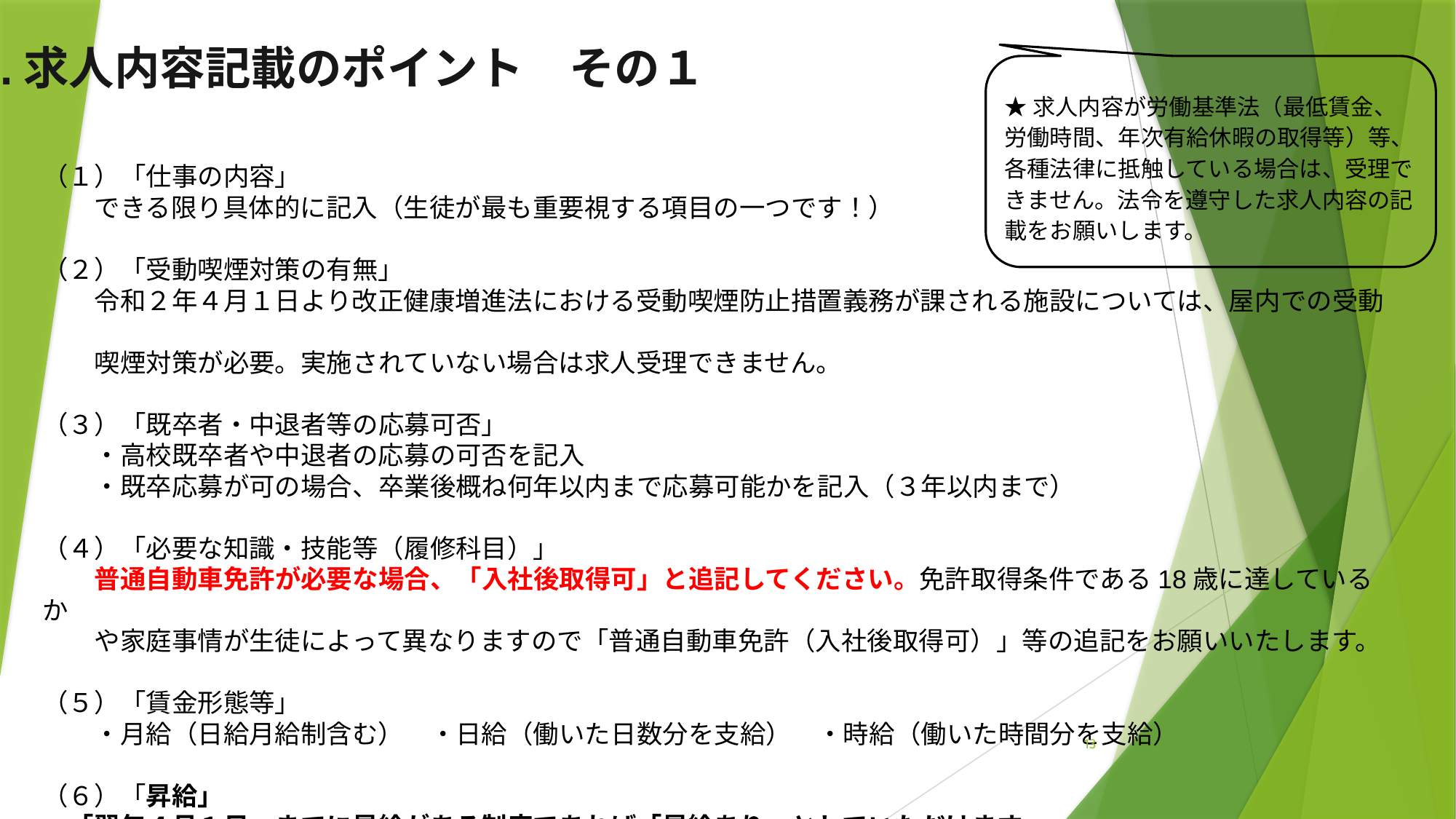

３-４.求人内容記載のポイント　その１

★求人内容が労働基準法（最低賃金、労働時間、年次有給休暇の取得等）等、各種法律に抵触している場合は、受理できません。法令を遵守した求人内容の記載をお願いします。

（１）「仕事の内容」
　　できる限り具体的に記入（生徒が最も重要視する項目の一つです！）

（２）「受動喫煙対策の有無」
　　令和２年４月１日より改正健康増進法における受動喫煙防止措置義務が課される施設については、屋内での受動
　　喫煙対策が必要。実施されていない場合は求人受理できません。

（３）「既卒者・中退者等の応募可否」
　　・高校既卒者や中退者の応募の可否を記入
　　・既卒応募が可の場合、卒業後概ね何年以内まで応募可能かを記入（３年以内まで）

（４）「必要な知識・技能等（履修科目）」
　　普通自動車免許が必要な場合、「入社後取得可」と追記してください。免許取得条件である18歳に達しているか
　　や家庭事情が生徒によって異なりますので「普通自動車免許（入社後取得可）」等の追記をお願いいたします。

（５）「賃金形態等」
　　・月給（日給月給制含む）　・日給（働いた日数分を支給）　・時給（働いた時間分を支給）

（６）「昇給」
　「翌年４月１日」までに昇給がある制度であれば「昇給あり」としていただけます。
　　例）昇給が翌年７月の場合→昇給欄「昇給なし」、特記事項に「新規高卒者の昇給（予定）は翌年７月」等記入

13